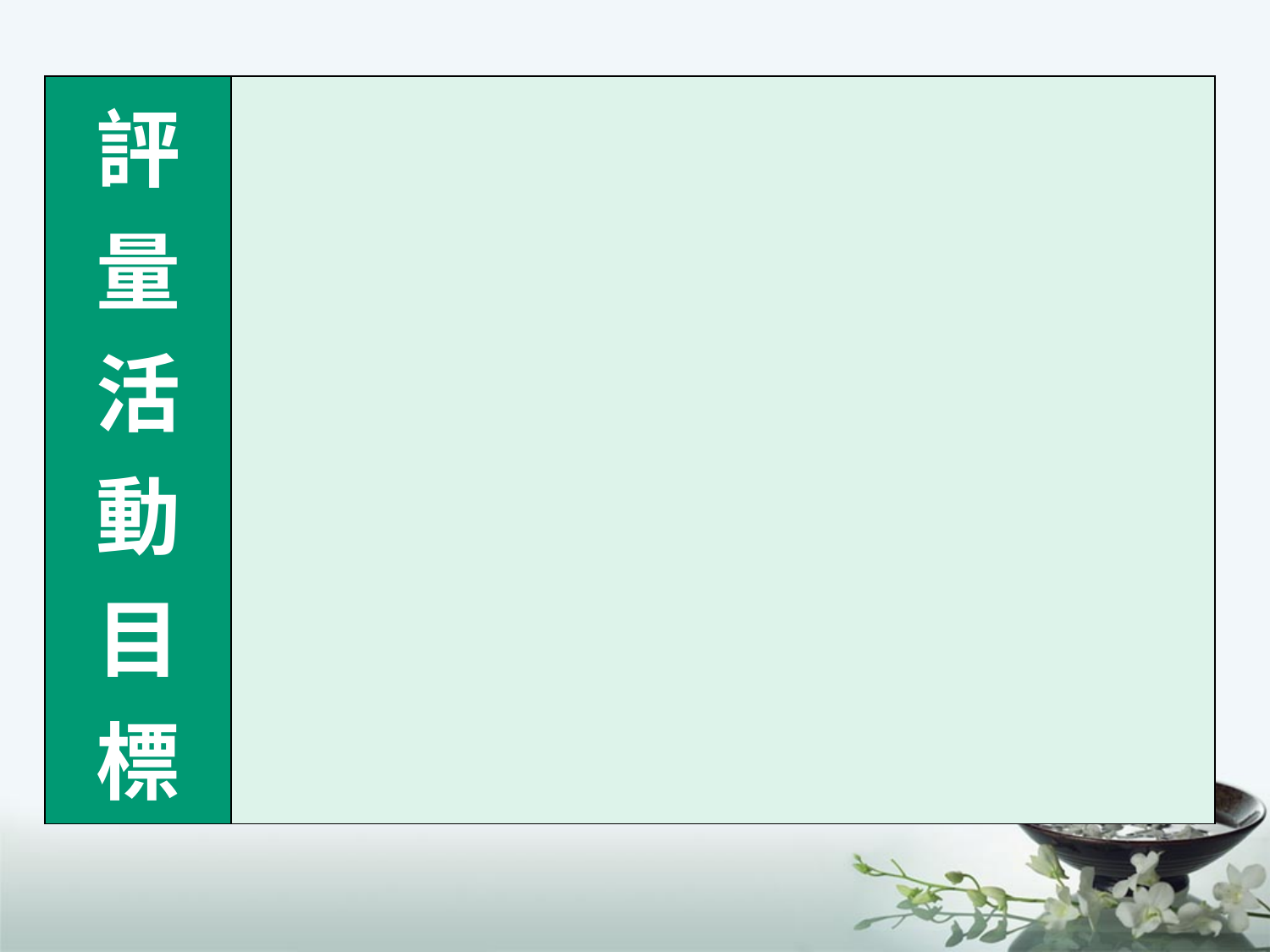

| 評量活動目標 |  |
| --- | --- |